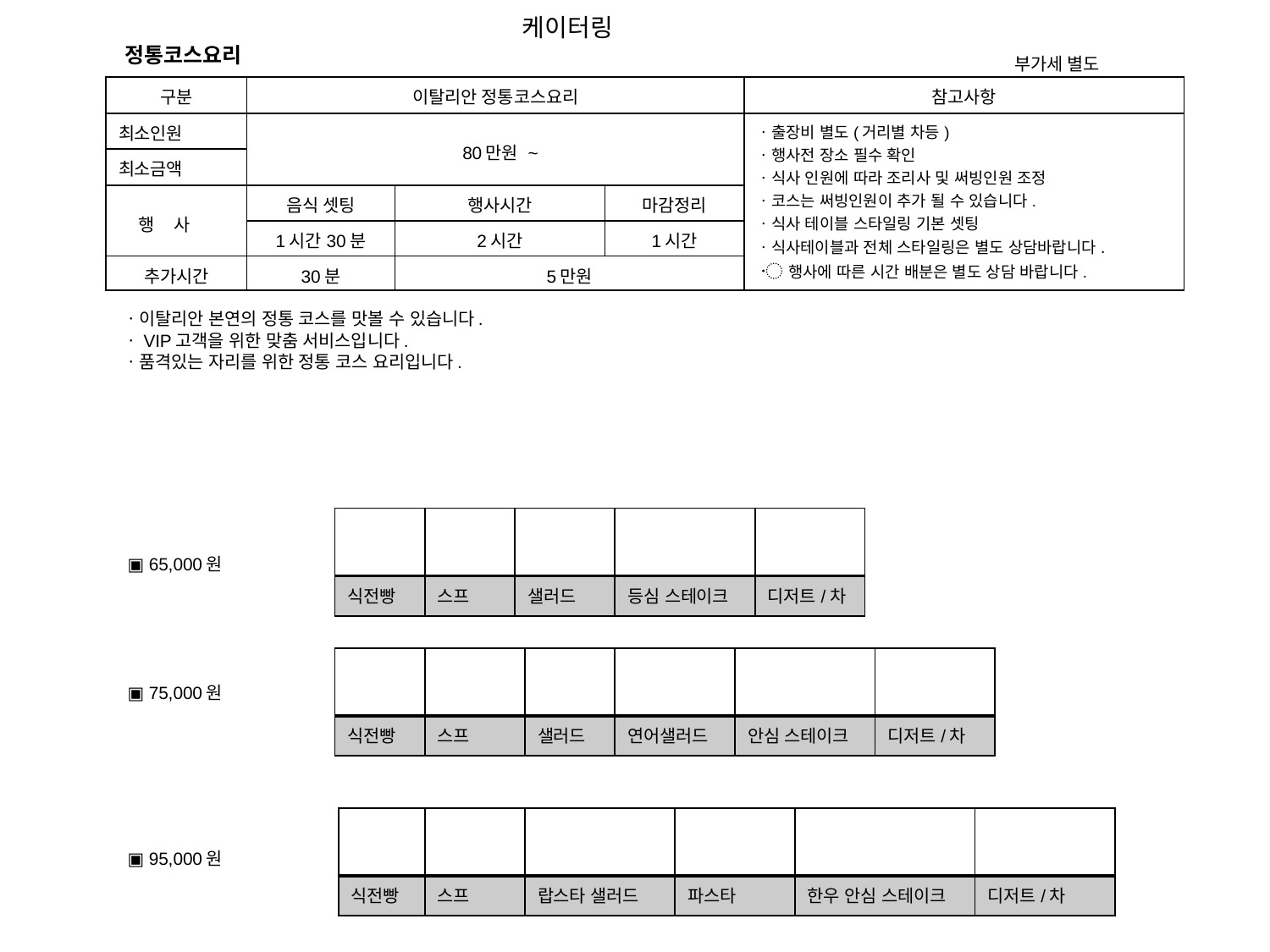

케이터링
정통코스요리
부가세 별도
| 구분 | 이탈리안 정통코스요리 |  |  | 참고사항 |
| --- | --- | --- | --- | --- |
| 최소인원 | 80만원 ~ |  |  | ㆍ출장비 별도(거리별 차등) ㆍ행사전 장소 필수 확인 ㆍ식사 인원에 따라 조리사 및 써빙인원 조정 ㆍ코스는 써빙인원이 추가 될 수 있습니다. ㆍ식사 테이블 스타일링 기본 셋팅 ㆍ식사테이블과 전체 스타일링은 별도 상담바랍니다. 〮 행사에 따른 시간 배분은 별도 상담 바랍니다. |
| 최소금액 |  |  |  |  |
| 행 사 | 음식 셋팅 | 행사시간 | 마감정리 |  |
|  | 1시간30분 | 2시간 | 1시간 |  |
| 추가시간 | 30분 | 5만원 |  |  |
ㆍ이탈리안 본연의 정통 코스를 맛볼 수 있습니다.
ㆍVIP고객을 위한 맞춤 서비스입니다.
ㆍ품격있는 자리를 위한 정통 코스 요리입니다.
|  |  |  |  |  |
| --- | --- | --- | --- | --- |
| 식전빵 | 스프 | 샐러드 | 등심 스테이크 | 디저트/차 |
▣ 65,000원
|  |  |  |  |  |  |
| --- | --- | --- | --- | --- | --- |
| 식전빵 | 스프 | 샐러드 | 연어샐러드 | 안심 스테이크 | 디저트/차 |
▣ 75,000원
|  |  |  |  |  |  |
| --- | --- | --- | --- | --- | --- |
| 식전빵 | 스프 | 랍스타 샐러드 | 파스타 | 한우 안심 스테이크 | 디저트/차 |
▣ 95,000원